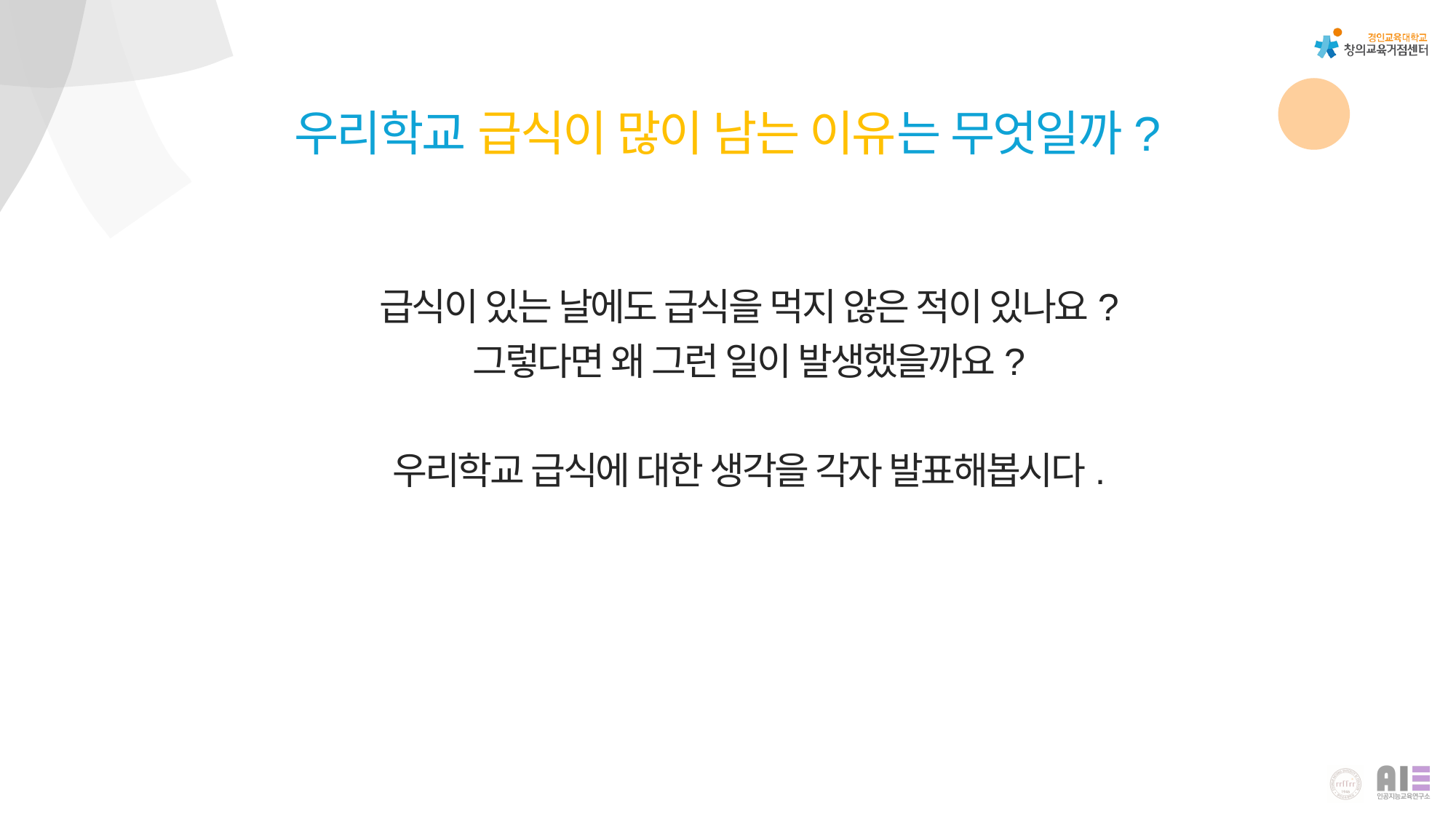

우리학교 급식이 많이 남는 이유는 무엇일까?
급식이 있는 날에도 급식을 먹지 않은 적이 있나요?
그렇다면 왜 그런 일이 발생했을까요?

우리학교 급식에 대한 생각을 각자 발표해봅시다.